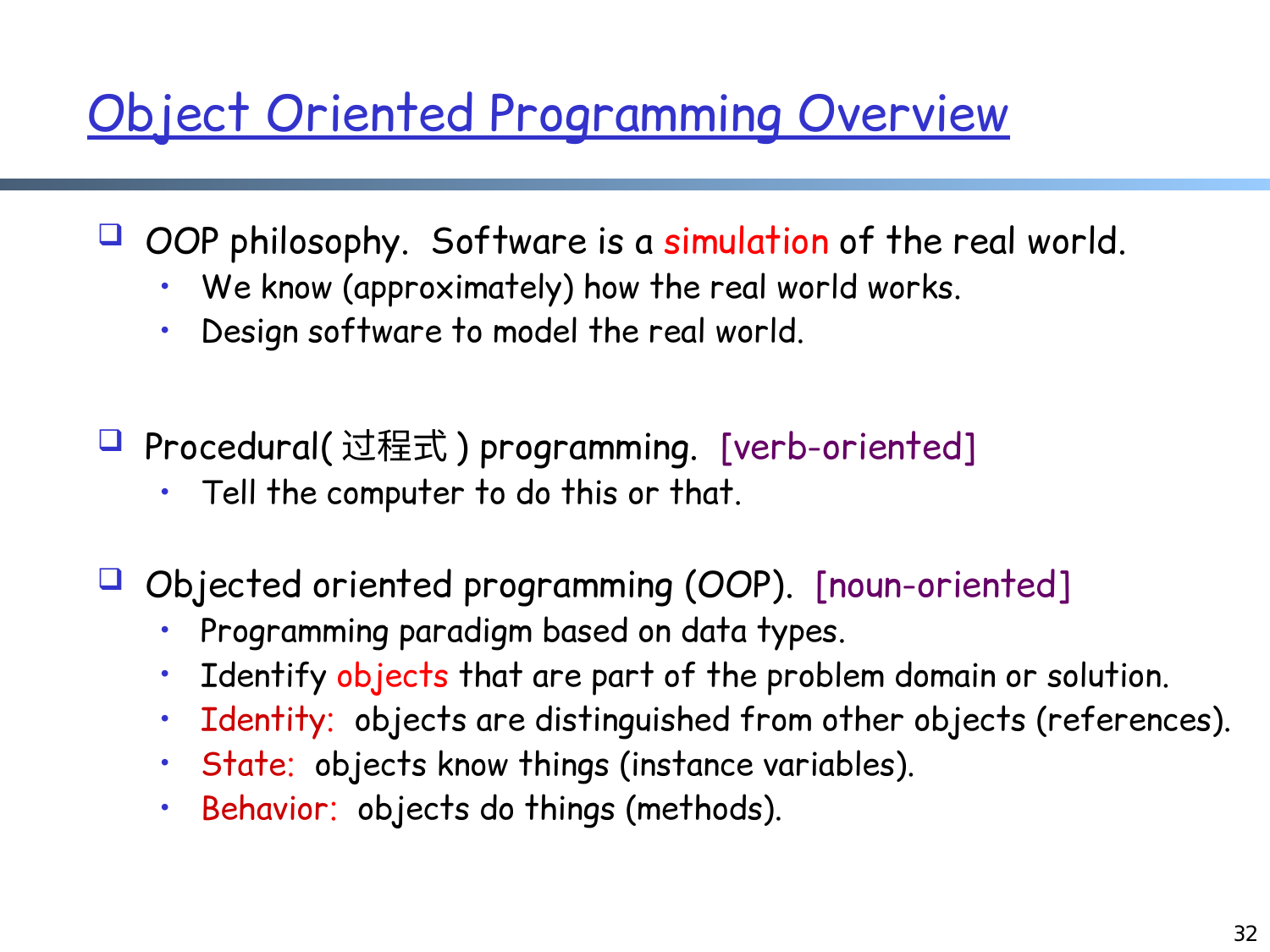

# Object Oriented Programming Overview
OOP philosophy.  Software is a simulation of the real world.
We know (approximately) how the real world works.
Design software to model the real world.

Procedural(过程式) programming.  [verb-oriented]
Tell the computer to do this or that.

Objected oriented programming (OOP).  [noun-oriented]
Programming paradigm based on data types.
Identify objects that are part of the problem domain or solution.
Identity:  objects are distinguished from other objects (references).
State:  objects know things (instance variables).
Behavior:  objects do things (methods).
32